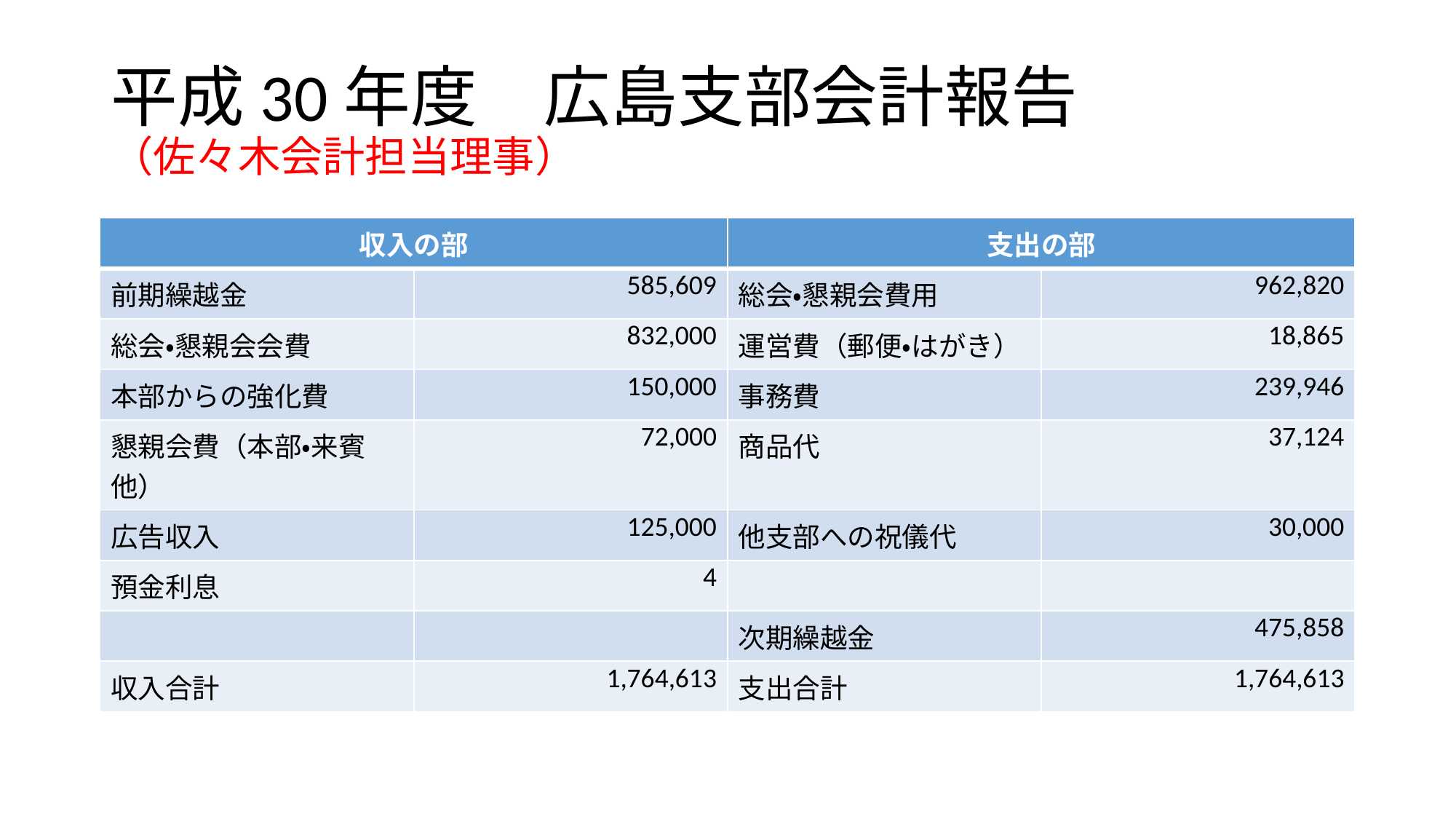

# 平成30年度　広島支部会計報告 （佐々木会計担当理事）
| 収入の部 |  | 支出の部 |  |
| --- | --- | --- | --- |
| 前期繰越金 | 585,609 | 総会・懇親会費用 | 962,820 |
| 総会・懇親会会費 | 832,000 | 運営費（郵便・はがき） | 18,865 |
| 本部からの強化費 | 150,000 | 事務費 | 239,946 |
| 懇親会費（本部・来賓他） | 72,000 | 商品代 | 37,124 |
| 広告収入 | 125,000 | 他支部への祝儀代 | 30,000 |
| 預金利息 | 4 |  |  |
|  |  | 次期繰越金 | 475,858 |
| 収入合計 | 1,764,613 | 支出合計 | 1,764,613 |